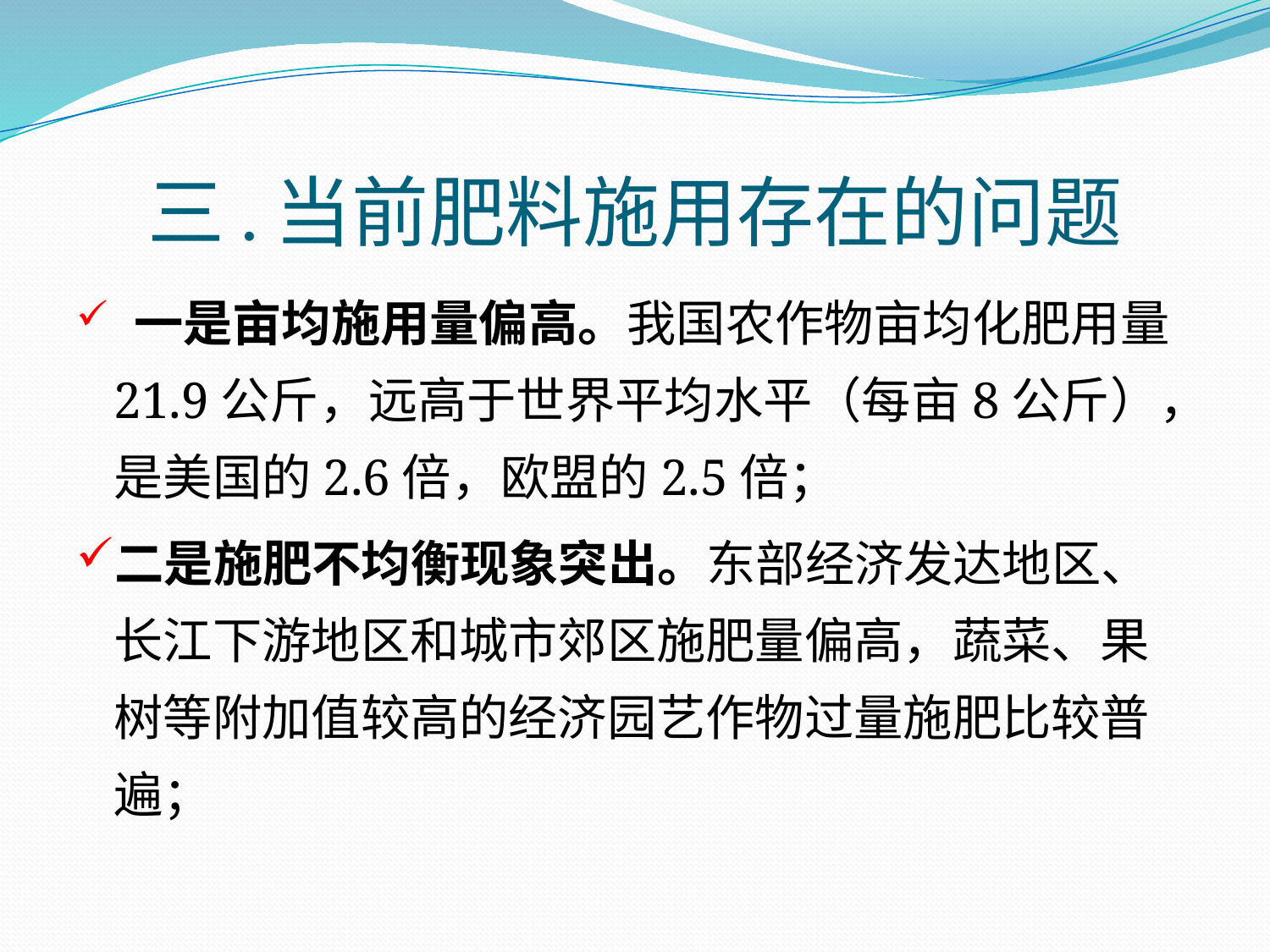

# 三.当前肥料施用存在的问题
 一是亩均施用量偏高。我国农作物亩均化肥用量21.9公斤，远高于世界平均水平（每亩8公斤），是美国的2.6倍，欧盟的2.5倍；
二是施肥不均衡现象突出。东部经济发达地区、长江下游地区和城市郊区施肥量偏高，蔬菜、果树等附加值较高的经济园艺作物过量施肥比较普遍；